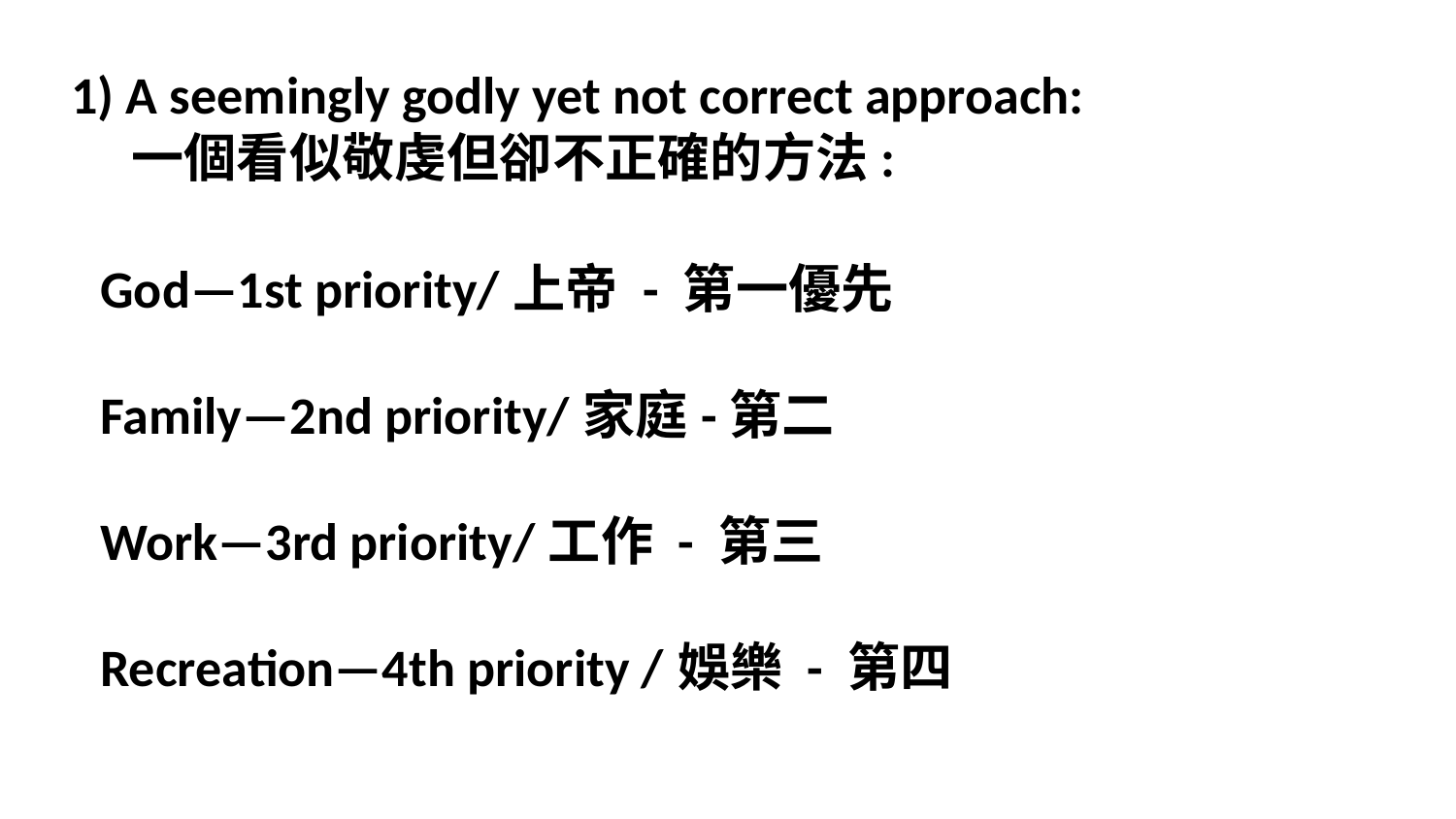

1) A seemingly godly yet not correct approach:
    一個看似敬虔但卻不正確的方法:
God—1st priority/上帝 - 第一優先

Family—2nd priority/家庭-第二

Work—3rd priority/工作 - 第三

Recreation—4th priority /娛樂 - 第四